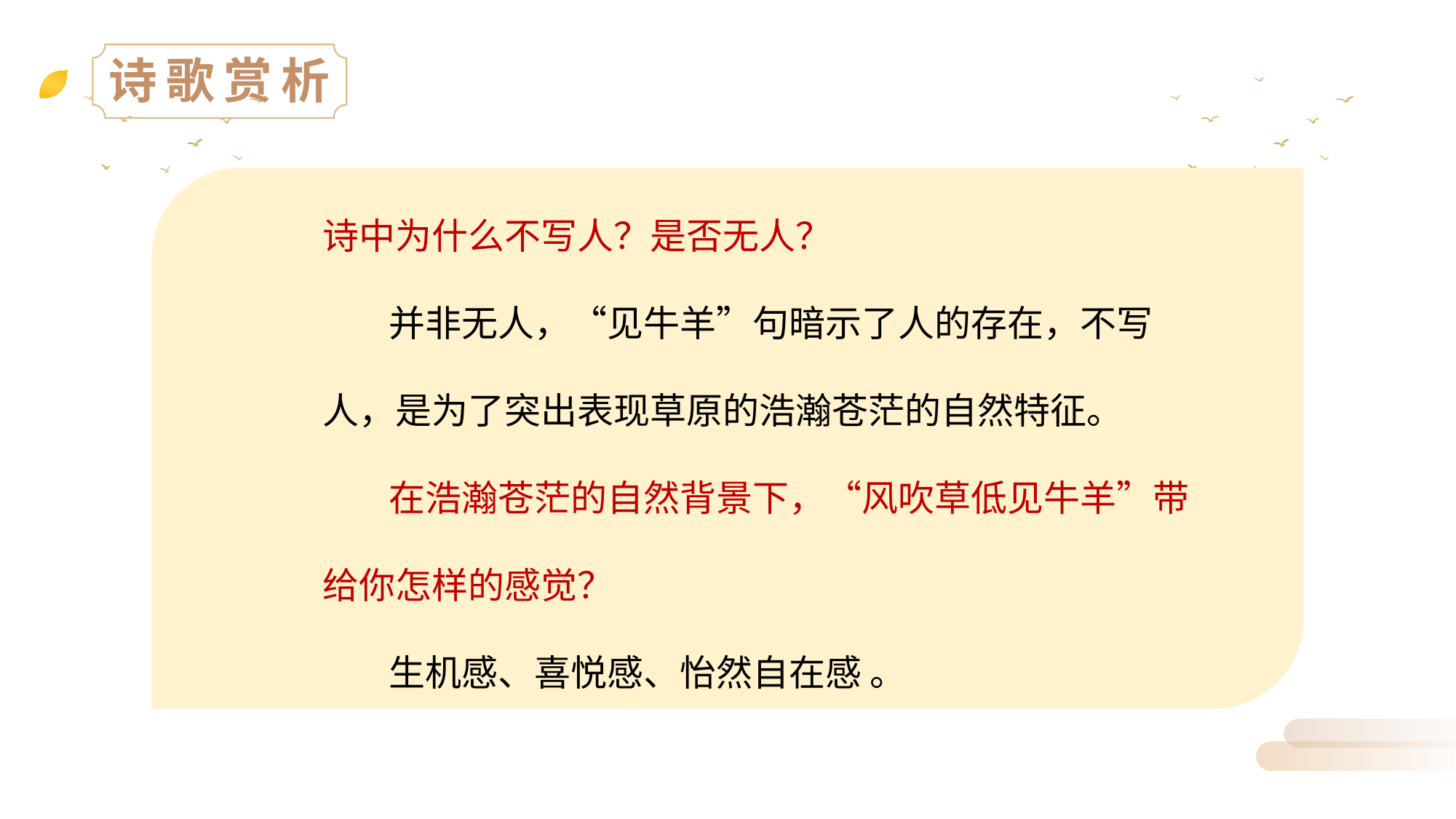

诗歌赏析

诗中为什么不写人？是否无人？
       并非无人，“见牛羊”句暗示了人的存在，不写人，是为了突出表现草原的浩瀚苍茫的自然特征。
       在浩瀚苍茫的自然背景下，“风吹草低见牛羊”带给你怎样的感觉？
       生机感、喜悦感、怡然自在感 。